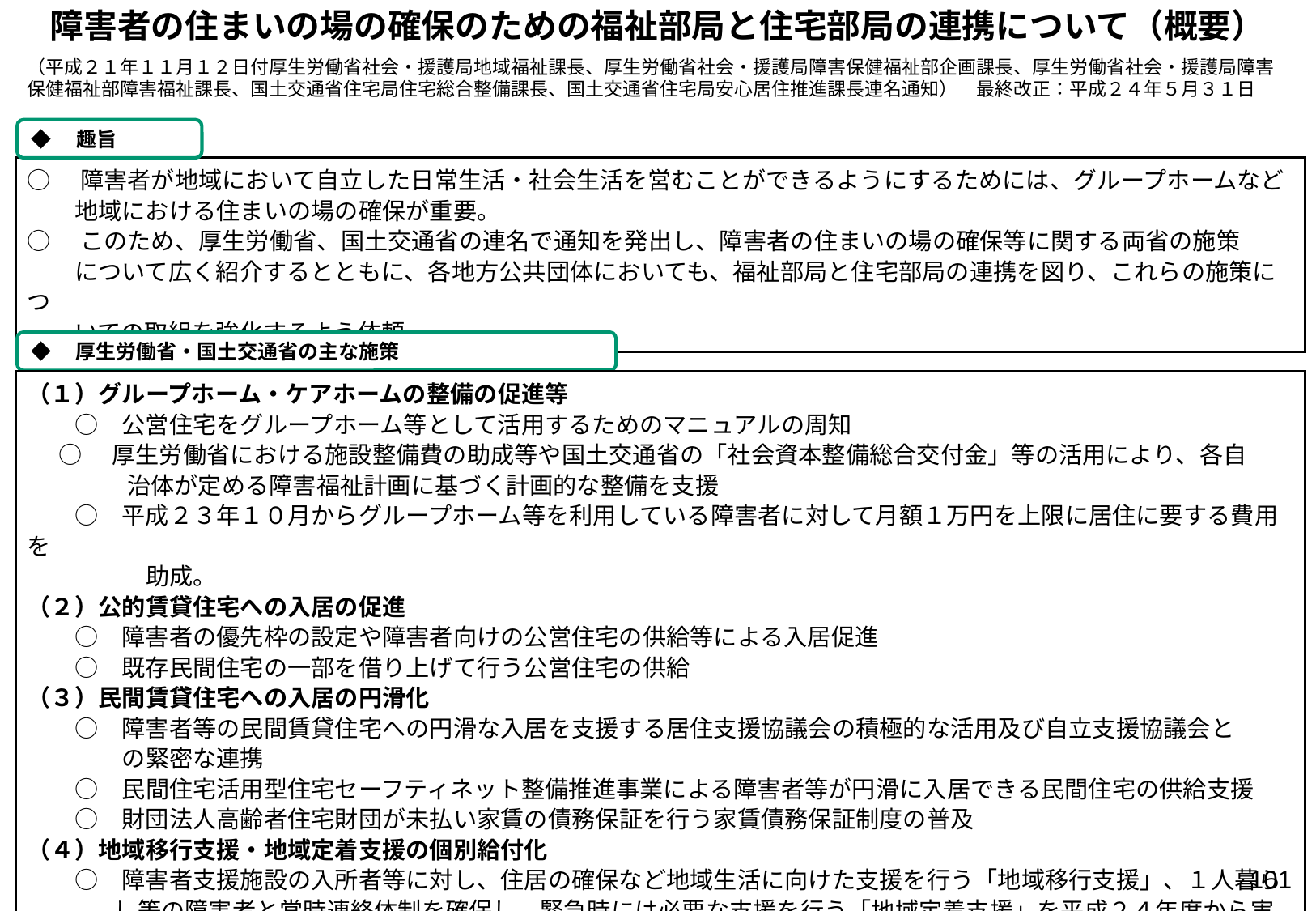

障害者の住まいの場の確保のための福祉部局と住宅部局の連携について（概要）
（平成２１年１１月１２日付厚生労働省社会・援護局地域福祉課長、厚生労働省社会・援護局障害保健福祉部企画課長、厚生労働省社会・援護局障害保健福祉部障害福祉課長、国土交通省住宅局住宅総合整備課長、国土交通省住宅局安心居住推進課長連名通知）　最終改正：平成２４年５月３１日
◆　趣旨
○　障害者が地域において自立した日常生活・社会生活を営むことができるようにするためには、グループホームなど
　　地域における住まいの場の確保が重要。
○　このため、厚生労働省、国土交通省の連名で通知を発出し、障害者の住まいの場の確保等に関する両省の施策
　　について広く紹介するとともに、各地方公共団体においても、福祉部局と住宅部局の連携を図り、これらの施策につ
　　いての取組を強化するよう依頼。
◆　厚生労働省・国土交通省の主な施策
（１）グループホーム・ケアホームの整備の促進等
　　○　公営住宅をグループホーム等として活用するためのマニュアルの周知
      ○　厚生労働省における施設整備費の助成等や国土交通省の「社会資本整備総合交付金」等の活用により、各自
　　　　 治体が定める障害福祉計画に基づく計画的な整備を支援
　　○　平成２３年１０月からグループホーム等を利用している障害者に対して月額１万円を上限に居住に要する費用を
　　　　　助成。
（２）公的賃貸住宅への入居の促進
　　○　障害者の優先枠の設定や障害者向けの公営住宅の供給等による入居促進
　　○　既存民間住宅の一部を借り上げて行う公営住宅の供給
（３）民間賃貸住宅への入居の円滑化
　　○　障害者等の民間賃貸住宅への円滑な入居を支援する居住支援協議会の積極的な活用及び自立支援協議会と
　　　　の緊密な連携
　　○　民間住宅活用型住宅セーフティネット整備推進事業による障害者等が円滑に入居できる民間住宅の供給支援
　　○　財団法人高齢者住宅財団が未払い家賃の債務保証を行う家賃債務保証制度の普及
（４）地域移行支援・地域定着支援の個別給付化
　　○　障害者支援施設の入所者等に対し、住居の確保など地域生活に向けた支援を行う「地域移行支援」、１人暮ら
　　　   し等の障害者と常時連絡体制を確保し、緊急時には必要な支援を行う「地域定着支援」を平成２４年度から実施
101